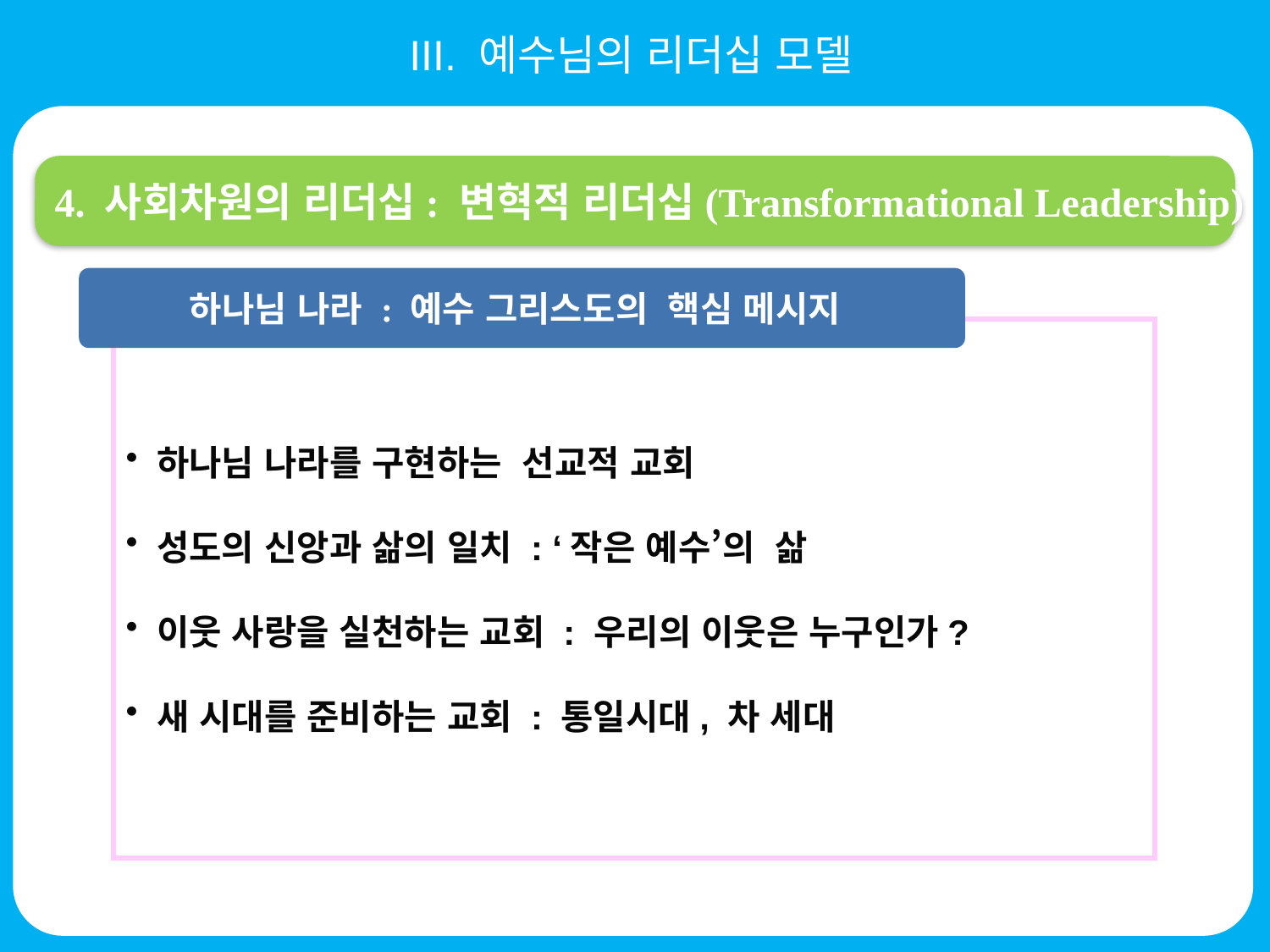

III. 예수님의 리더십 모델
4. 사회차원의 리더십: 변혁적 리더십(Transformational Leadership)

 하나님 나라 : 예수 그리스도의  핵심 메시지
 하나님 나라를 구현하는  선교적 교회

 성도의 신앙과 삶의 일치 : ‘작은 예수’의  삶

 이웃 사랑을 실천하는 교회 : 우리의 이웃은 누구인가?

 새 시대를 준비하는 교회 : 통일시대, 차 세대